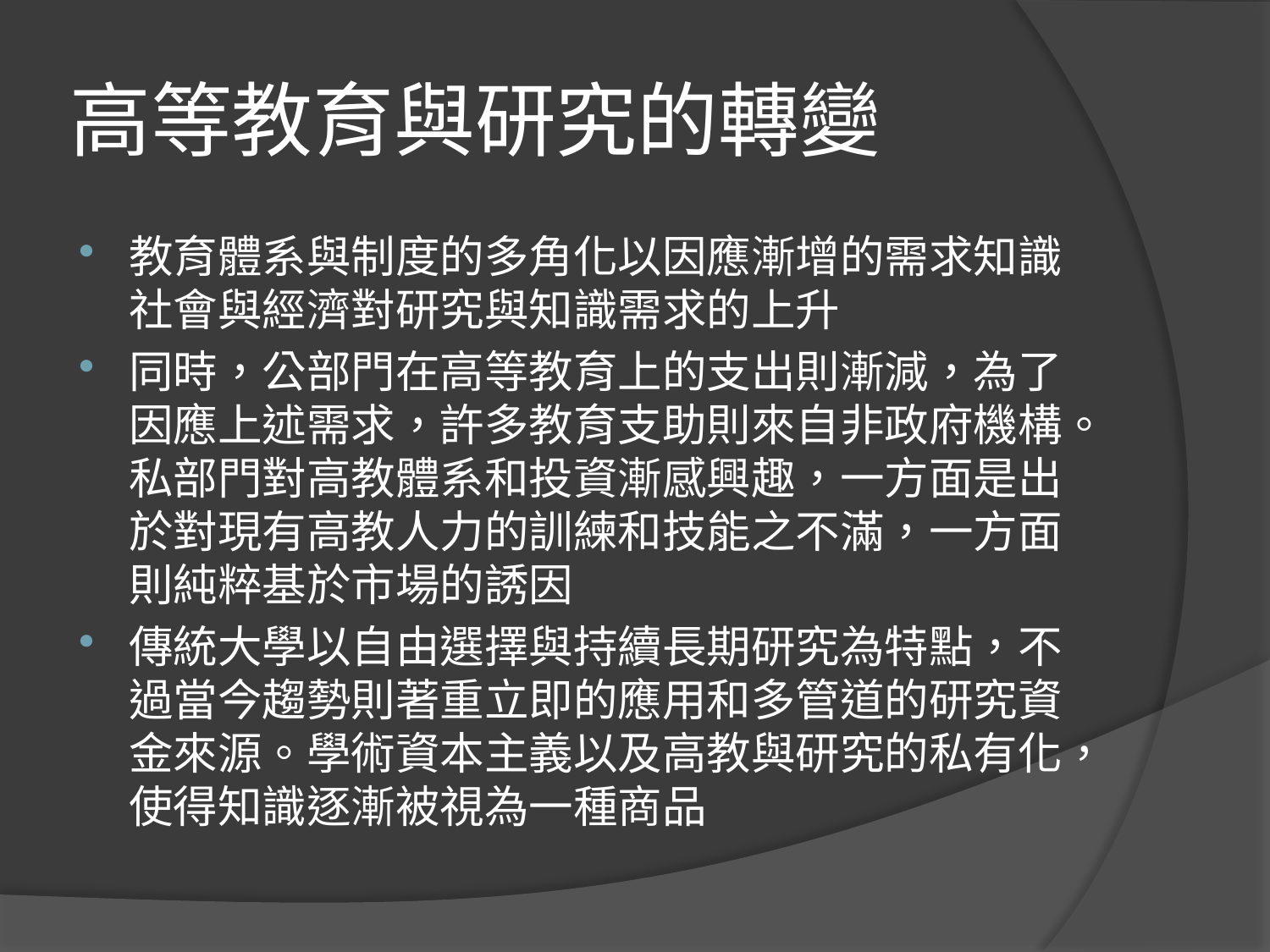

# 高等教育與研究的轉變
教育體系與制度的多角化以因應漸增的需求知識社會與經濟對研究與知識需求的上升
同時，公部門在高等教育上的支出則漸減，為了因應上述需求，許多教育支助則來自非政府機構。私部門對高教體系和投資漸感興趣，一方面是出於對現有高教人力的訓練和技能之不滿，一方面則純粹基於市場的誘因
傳統大學以自由選擇與持續長期研究為特點，不過當今趨勢則著重立即的應用和多管道的研究資金來源。學術資本主義以及高教與研究的私有化，使得知識逐漸被視為一種商品